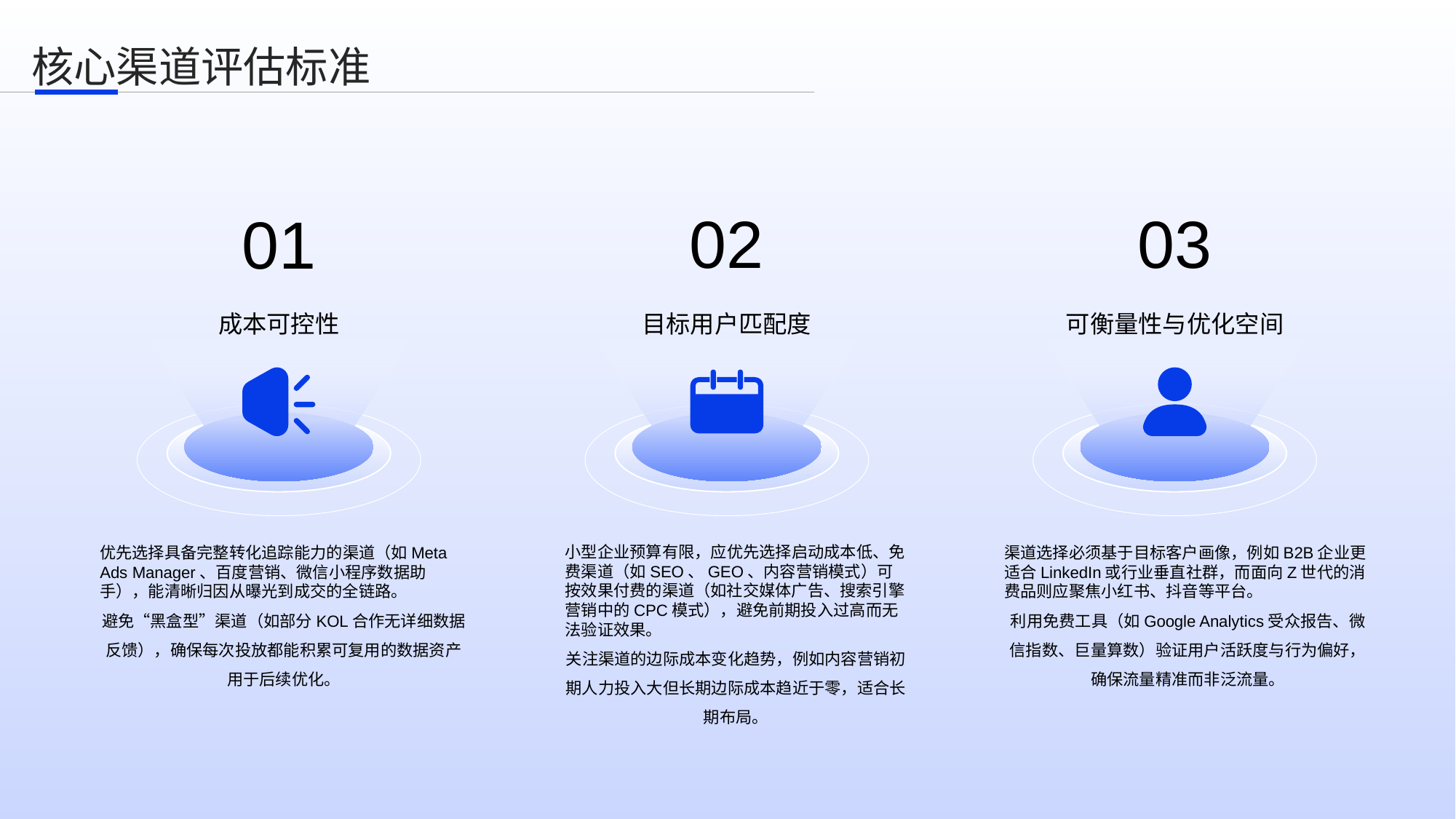

核心渠道评估标准
02
03
01
成本可控性
可衡量性与优化空间
目标用户匹配度

小型企业预算有限，应优先选择启动成本低、免费渠道（如SEO、GEO、内容营销模式）可按效果付费的渠道（如社交媒体广告、搜索引擎营销中的CPC模式），避免前期投入过高而无法验证效果。
关注渠道的边际成本变化趋势，例如内容营销初期人力投入大但长期边际成本趋近于零，适合长期布局。
渠道选择必须基于目标客户画像，例如B2B企业更适合LinkedIn或行业垂直社群，而面向Z世代的消费品则应聚焦小红书、抖音等平台。
利用免费工具（如Google Analytics受众报告、微信指数、巨量算数）验证用户活跃度与行为偏好，确保流量精准而非泛流量。
优先选择具备完整转化追踪能力的渠道（如Meta Ads Manager、百度营销、微信小程序数据助手），能清晰归因从曝光到成交的全链路。
避免“黑盒型”渠道（如部分KOL合作无详细数据反馈），确保每次投放都能积累可复用的数据资产用于后续优化。